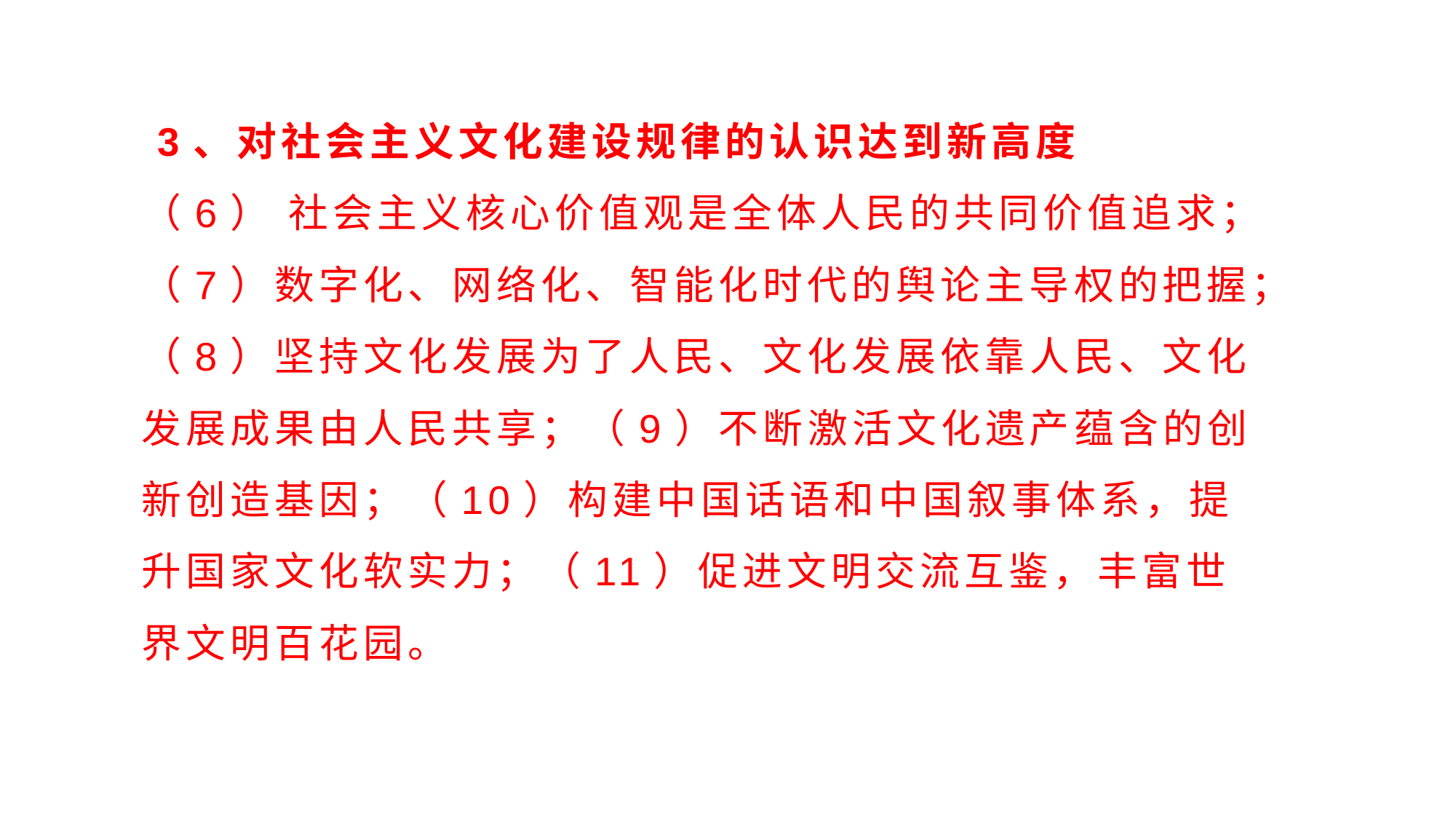

# 3、对社会主义文化建设规律的认识达到新高度 （6） 社会主义核心价值观是全体人民的共同价值追求；（7）数字化、网络化、智能化时代的舆论主导权的把握；（8）坚持文化发展为了人民、文化发展依靠人民、文化发展成果由人民共享；（9）不断激活文化遗产蕴含的创新创造基因；（10）构建中国话语和中国叙事体系，提升国家文化软实力；（11）促进文明交流互鉴，丰富世界文明百花园。